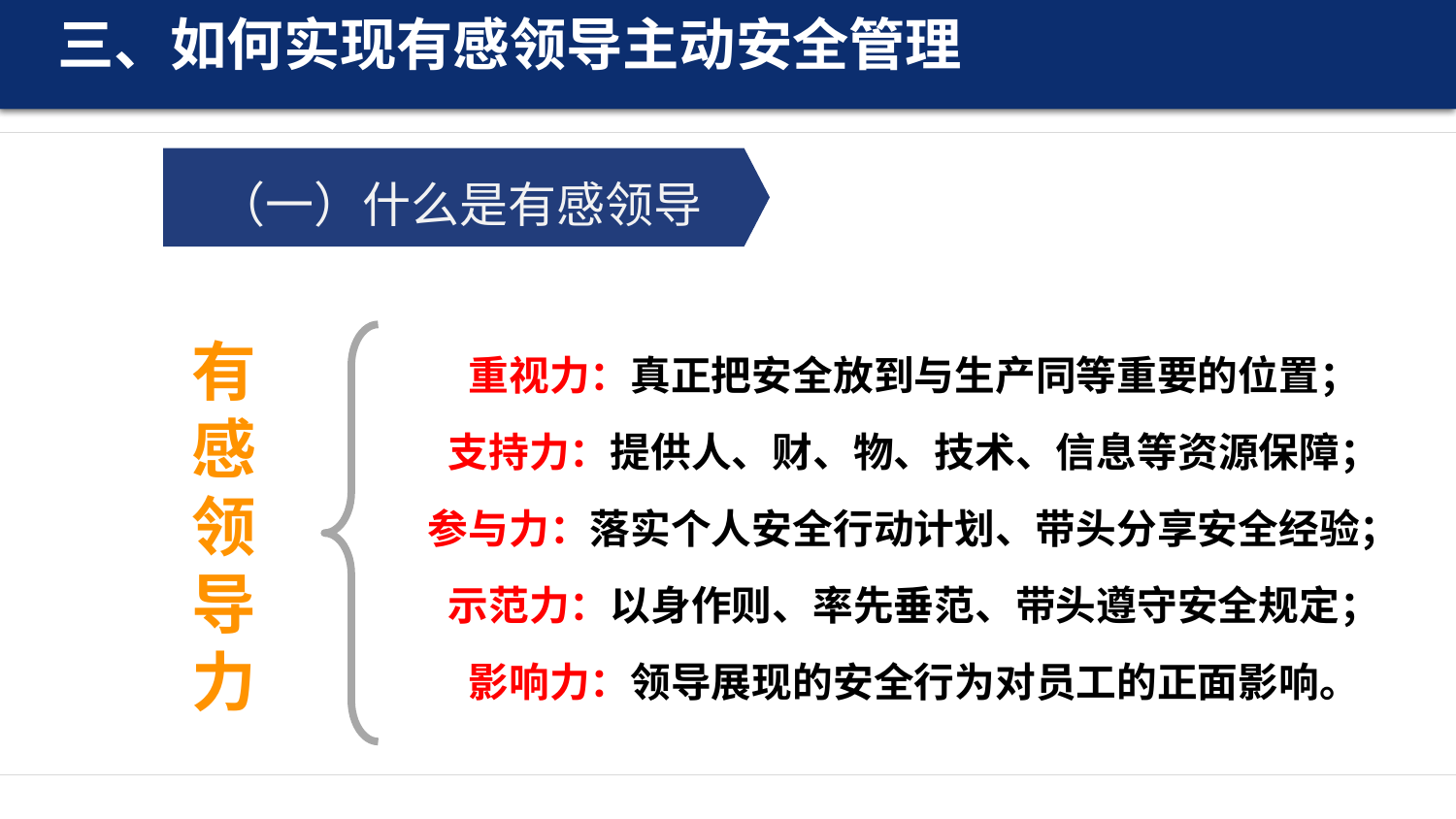

三、如何实现有感领导主动安全管理
（一）什么是有感领导
重视力：真正把安全放到与生产同等重要的位置；
支持力：提供人、财、物、技术、信息等资源保障；
参与力：落实个人安全行动计划、带头分享安全经验；
示范力：以身作则、率先垂范、带头遵守安全规定；
影响力：领导展现的安全行为对员工的正面影响。
有感领
导
力